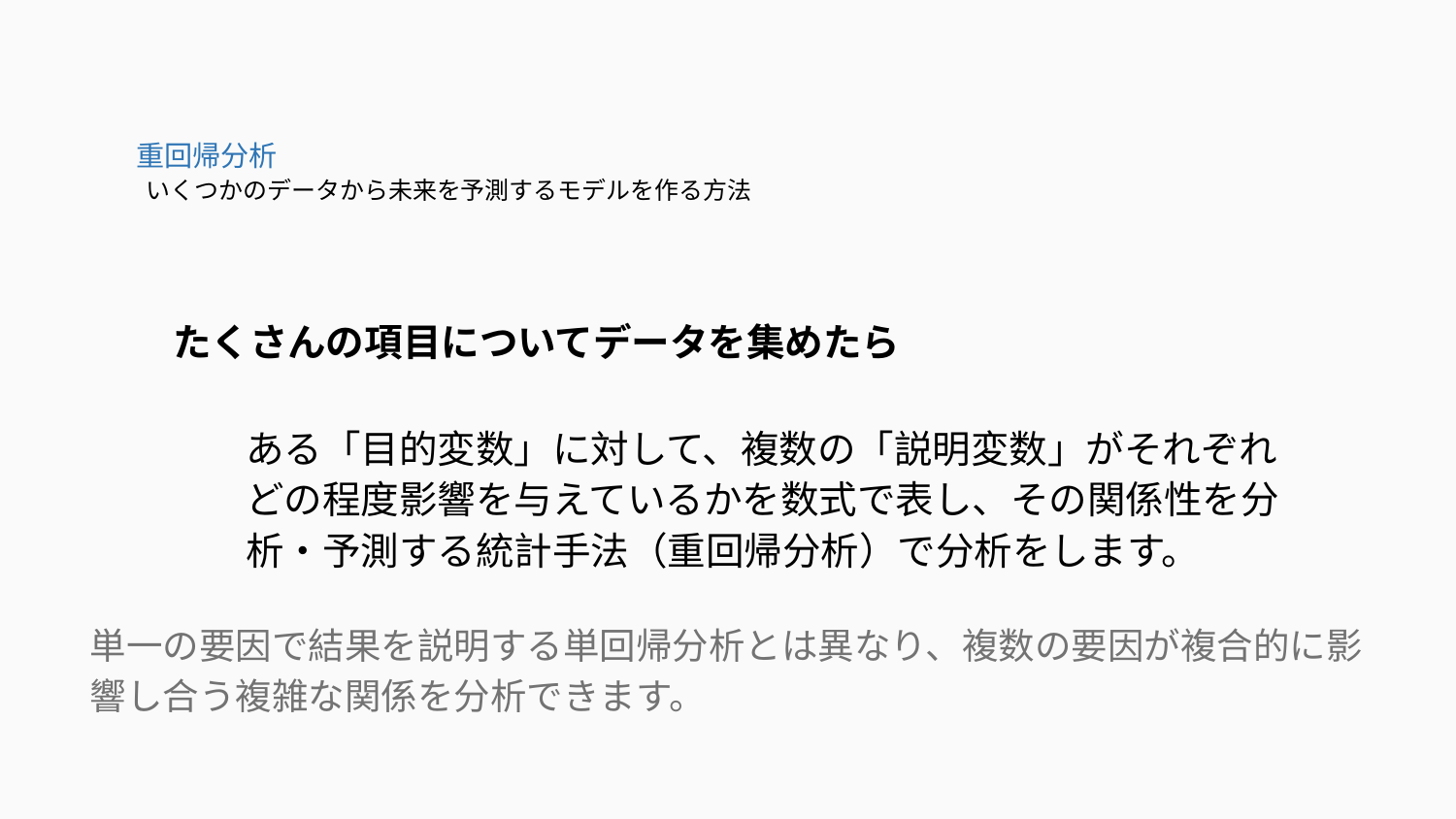

重回帰分析
いくつかのデータから未来を予測するモデルを作る方法
たくさんの項目についてデータを集めたら

ある「目的変数」に対して、複数の「説明変数」がそれぞれどの程度影響を与えているかを数式で表し、その関係性を分析・予測する統計手法（重回帰分析）で分析をします。

単一の要因で結果を説明する単回帰分析とは異なり、複数の要因が複合的に影響し合う複雑な関係を分析できます。﻿